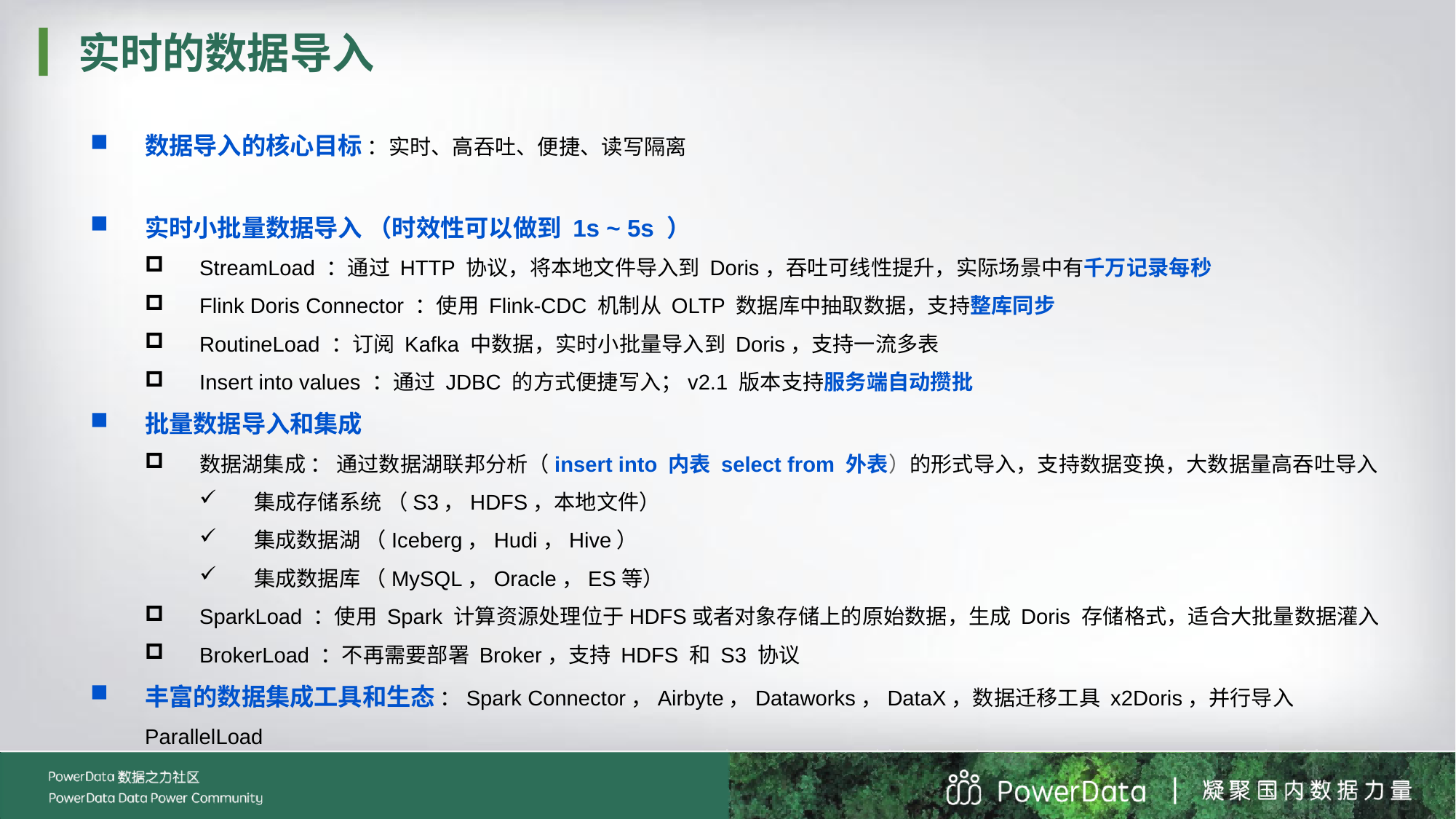

# 实时的数据导入
数据导入的核心目标 ：实时、高吞吐、便捷、读写隔离

实时小批量数据导入 （时效性可以做到 1s ~ 5s ）
StreamLoad ：通过 HTTP 协议，将本地文件导入到 Doris，吞吐可线性提升，实际场景中有千万记录每秒
Flink Doris Connector ：使用 Flink-CDC 机制从 OLTP 数据库中抽取数据，支持整库同步
RoutineLoad ：订阅 Kafka 中数据，实时小批量导入到 Doris，支持一流多表
Insert into values ：通过 JDBC 的方式便捷写入；v2.1 版本支持服务端自动攒批
批量数据导入和集成
数据湖集成 ： 通过数据湖联邦分析（insert into 内表 select from 外表）的形式导入，支持数据变换，大数据量高吞吐导入
集成存储系统 （S3，HDFS，本地文件）
集成数据湖 （Iceberg，Hudi，Hive）
集成数据库 （MySQL，Oracle，ES等）
SparkLoad ：使用 Spark 计算资源处理位于HDFS或者对象存储上的原始数据，生成 Doris 存储格式，适合大批量数据灌入
BrokerLoad ：不再需要部署 Broker，支持 HDFS 和 S3 协议
丰富的数据集成工具和生态 ：Spark Connector，Airbyte，Dataworks，DataX，数据迁移工具 x2Doris，并行导入 ParallelLoad